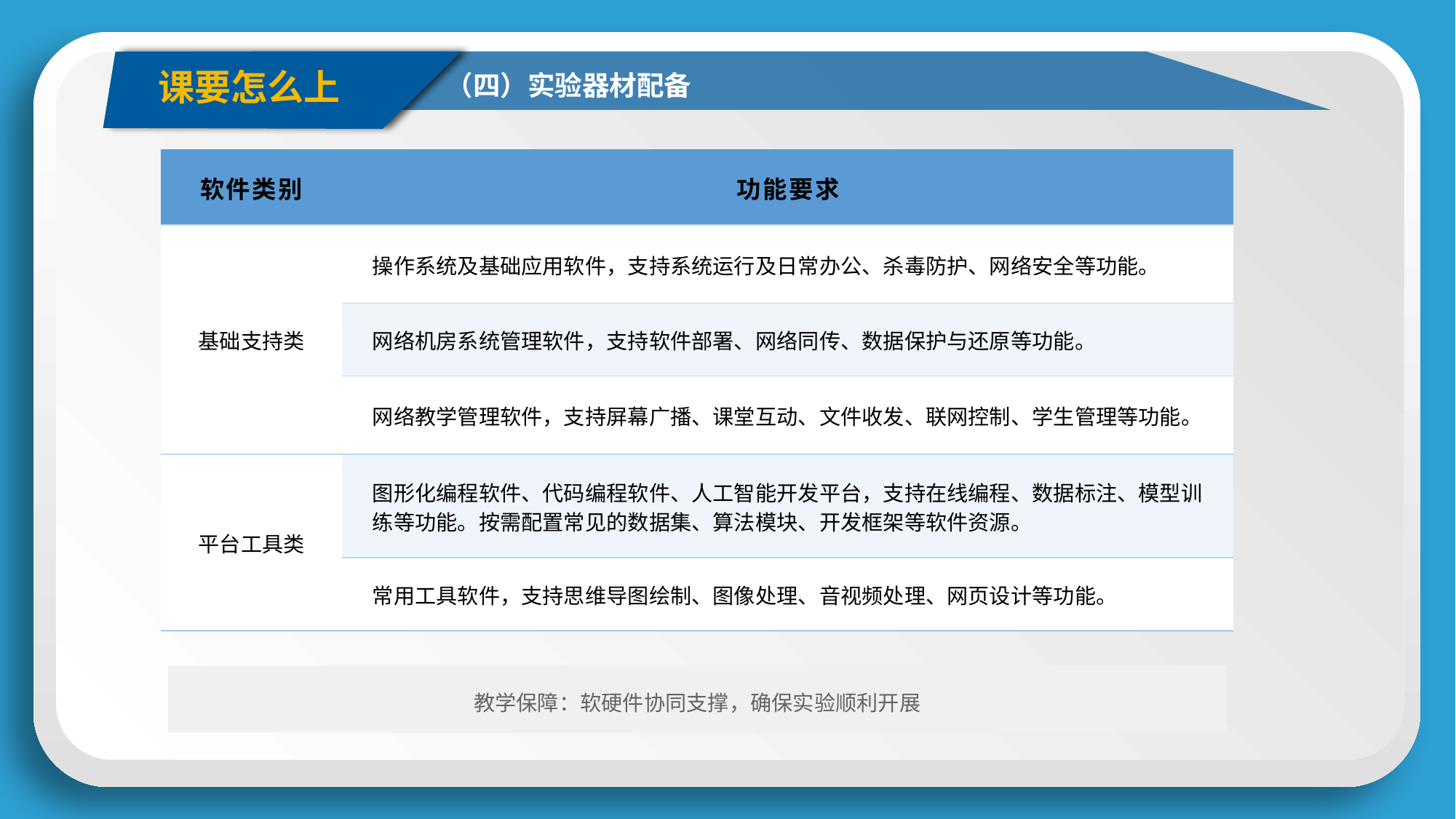

课要怎么上
（四）实验器材配备
| 软件类别 | 功能要求 |
| --- | --- |
| 基础支持类 | 操作系统及基础应用软件，支持系统运行及日常办公、杀毒防护、网络安全等功能。 |
|  | 网络机房系统管理软件，支持软件部署、网络同传、数据保护与还原等功能。 |
|  | 网络教学管理软件，支持屏幕广播、课堂互动、文件收发、联网控制、学生管理等功能。 |
| 平台工具类 | 图形化编程软件、代码编程软件、人工智能开发平台，支持在线编程、数据标注、模型训练等功能。按需配置常见的数据集、算法模块、开发框架等软件资源。 |
|  | 常用工具软件，支持思维导图绘制、图像处理、音视频处理、网页设计等功能。 |
教学保障：软硬件协同支撑，确保实验顺利开展